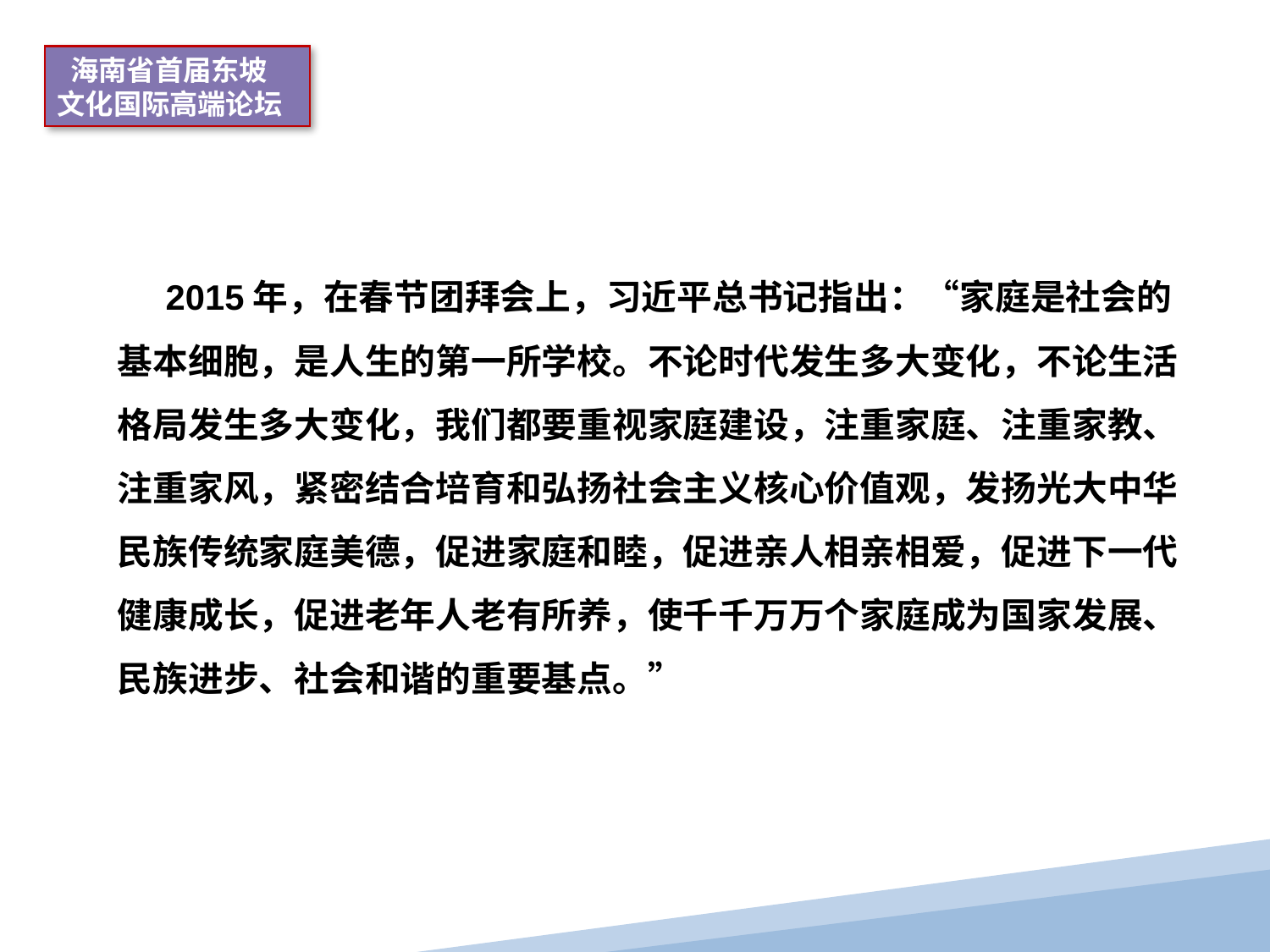

海南省首届东坡
文化国际高端论坛
     2015年，在春节团拜会上，习近平总书记指出：“家庭是社会的基本细胞，是人生的第一所学校。不论时代发生多大变化，不论生活格局发生多大变化，我们都要重视家庭建设，注重家庭、注重家教、注重家风，紧密结合培育和弘扬社会主义核心价值观，发扬光大中华民族传统家庭美德，促进家庭和睦，促进亲人相亲相爱，促进下一代健康成长，促进老年人老有所养，使千千万万个家庭成为国家发展、民族进步、社会和谐的重要基点。”